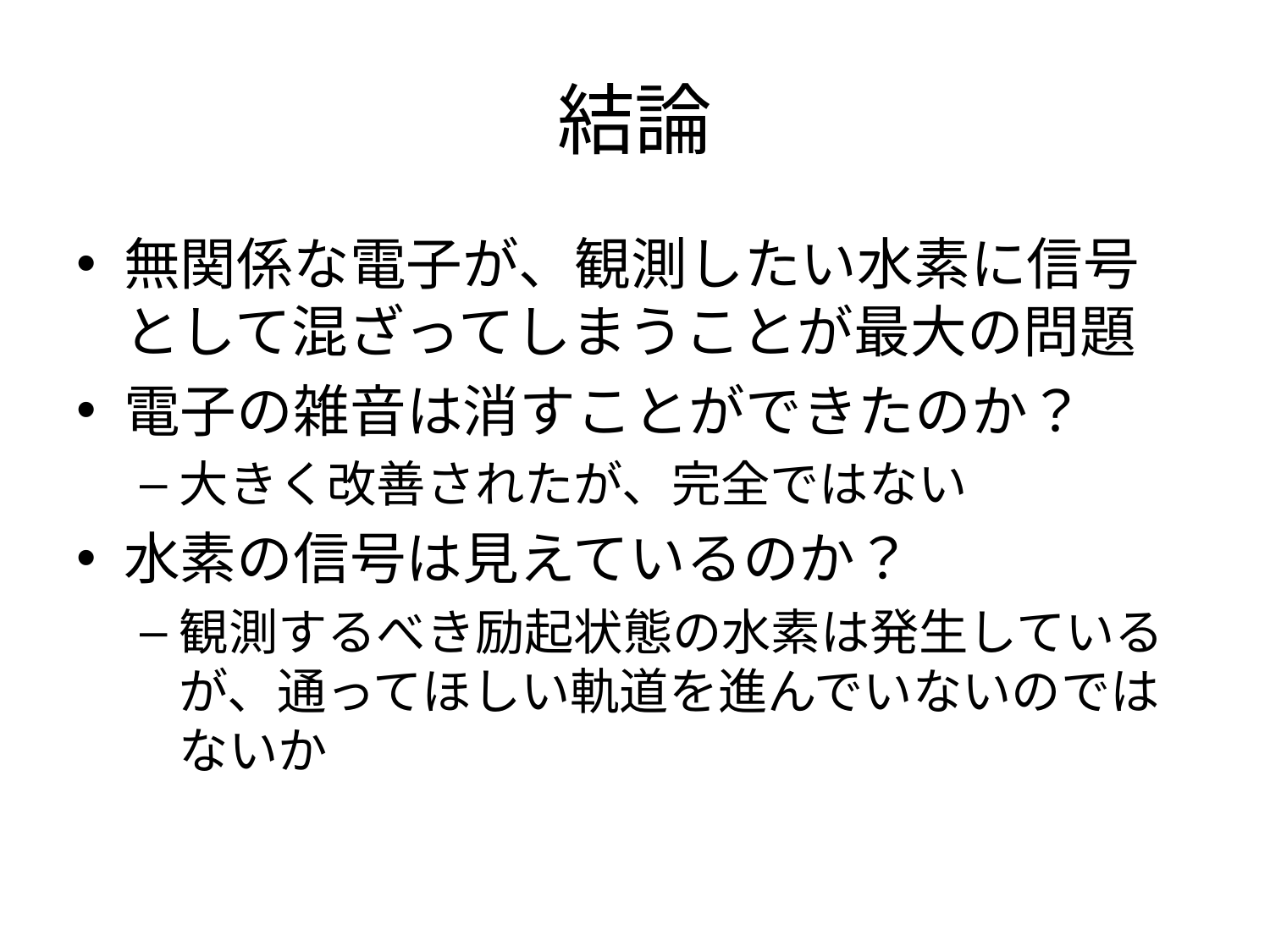

# 結論
無関係な電子が、観測したい水素に信号として混ざってしまうことが最大の問題
電子の雑音は消すことができたのか？
大きく改善されたが、完全ではない
水素の信号は見えているのか？
観測するべき励起状態の水素は発生しているが、通ってほしい軌道を進んでいないのではないか